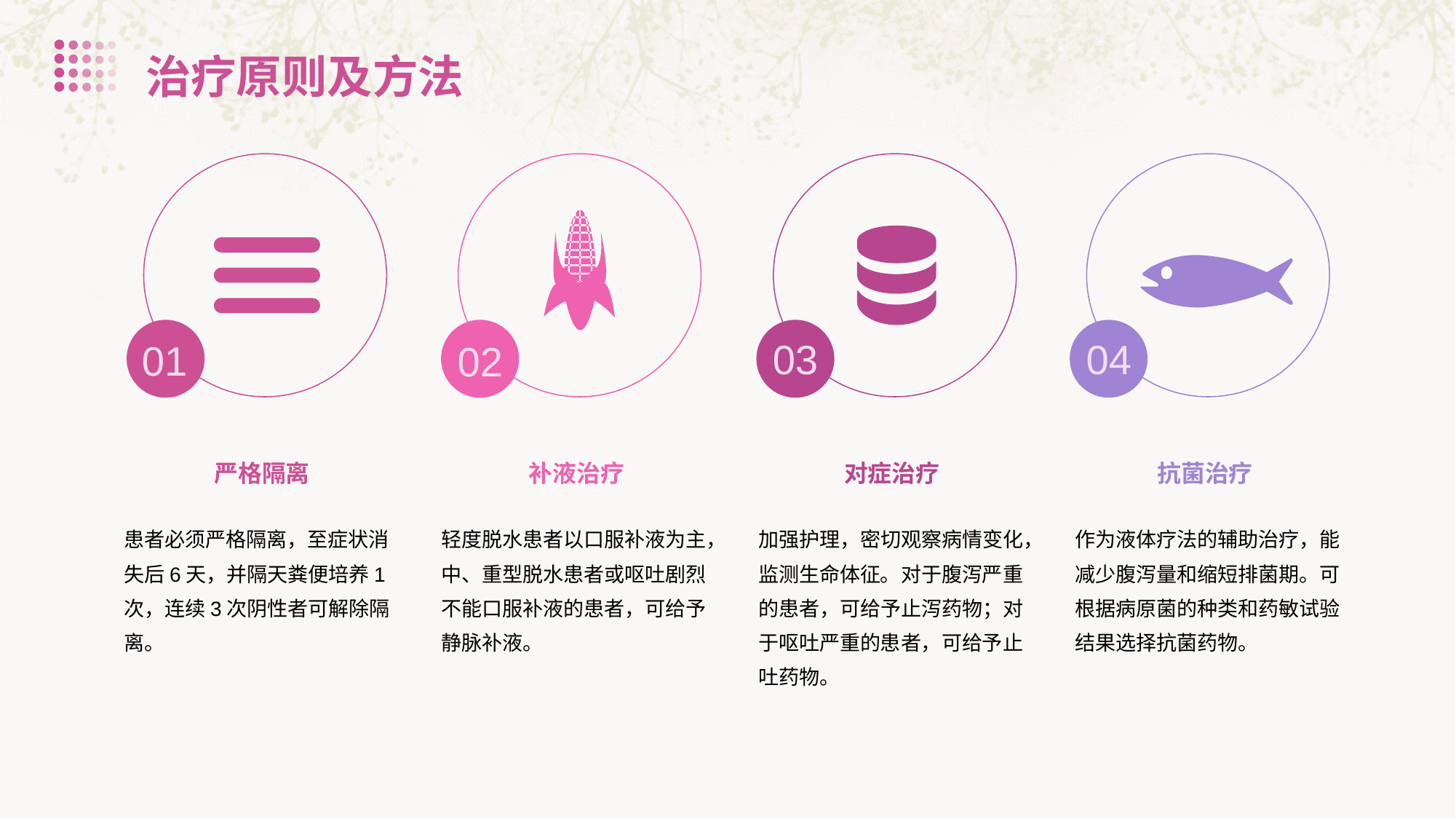

治疗原则及方法

03
04
01
02
严格隔离
补液治疗
对症治疗
抗菌治疗
患者必须严格隔离，至症状消失后6天，并隔天粪便培养1次，连续3次阴性者可解除隔离。
轻度脱水患者以口服补液为主，中、重型脱水患者或呕吐剧烈不能口服补液的患者，可给予静脉补液。
加强护理，密切观察病情变化，监测生命体征。对于腹泻严重的患者，可给予止泻药物；对于呕吐严重的患者，可给予止吐药物。
作为液体疗法的辅助治疗，能减少腹泻量和缩短排菌期。可根据病原菌的种类和药敏试验结果选择抗菌药物。